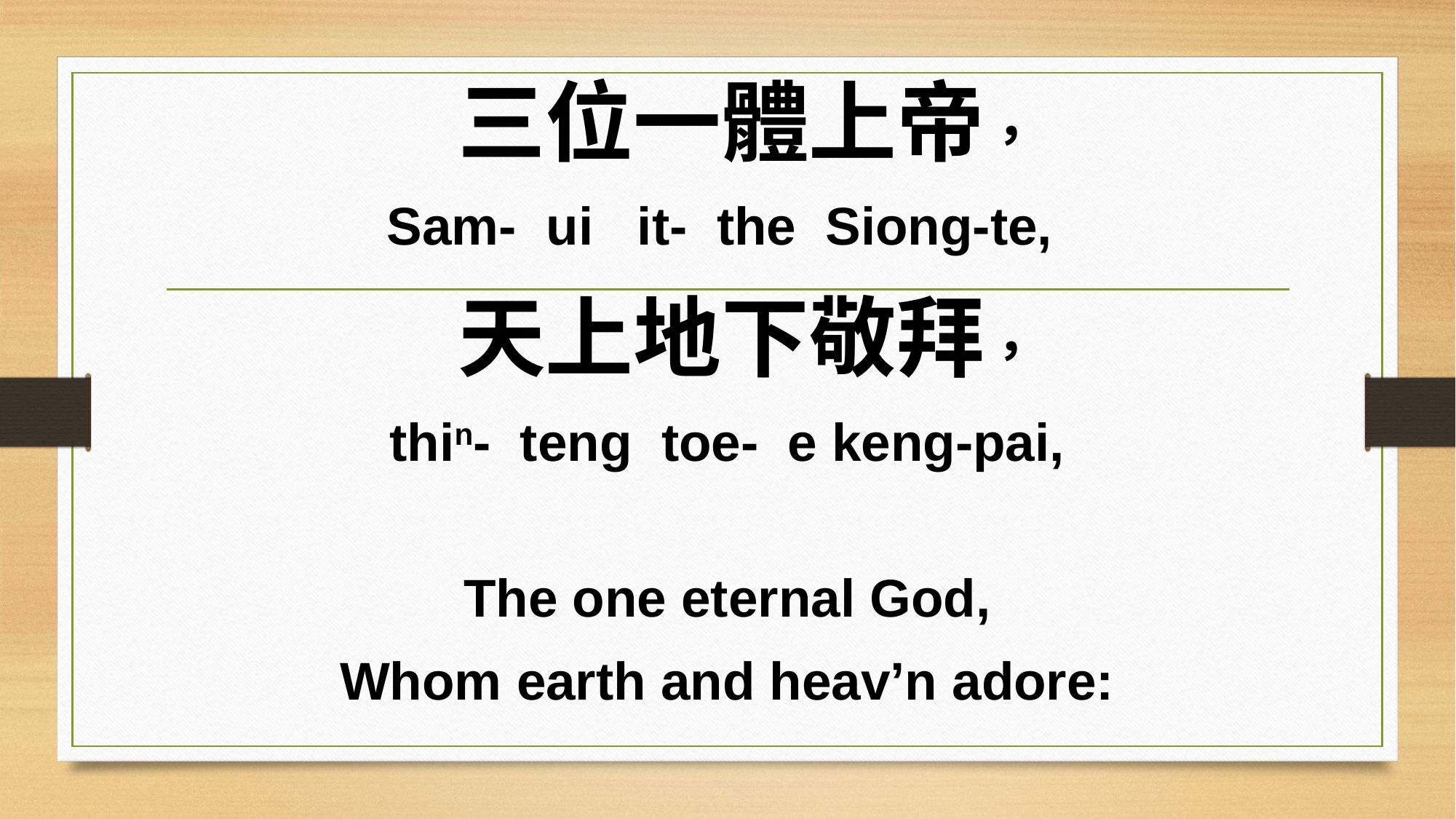

三位一體上帝，
Sam-  ui   it-  the  Siong-te,
 天上地下敬拜，
thin-  teng  toe-  e keng-pai,

The one eternal God,
Whom earth and heav’n adore: